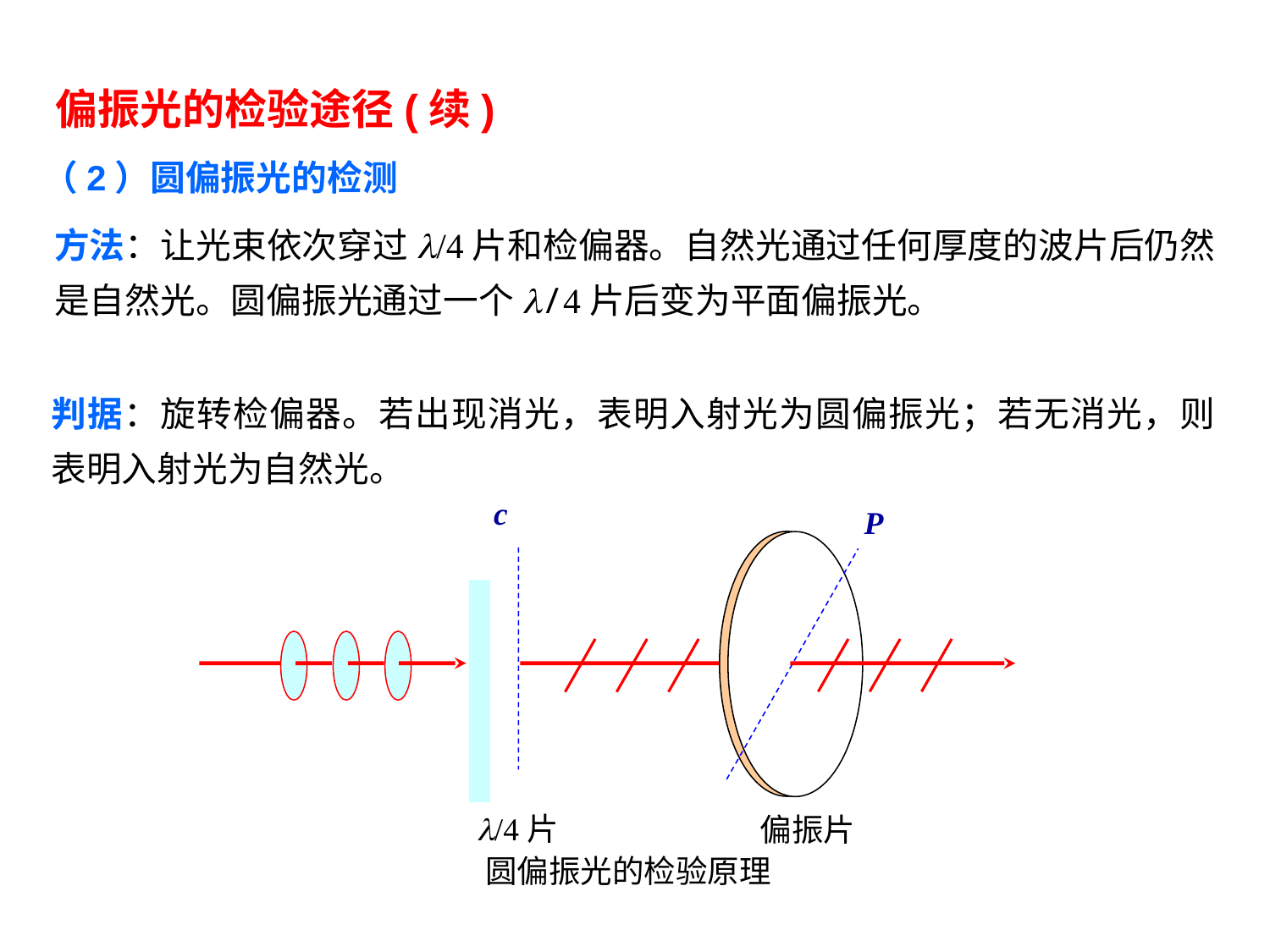

偏振光的检验途径(续)
（2）圆偏振光的检测
方法：让光束依次穿过λ/4片和检偏器。自然光通过任何厚度的波片后仍然是自然光。圆偏振光通过一个λ/4片后变为平面偏振光。

判据：旋转检偏器。若出现消光，表明入射光为圆偏振光；若无消光，则表明入射光为自然光。

c

λ/4片
P

偏振片
圆偏振光的检验原理